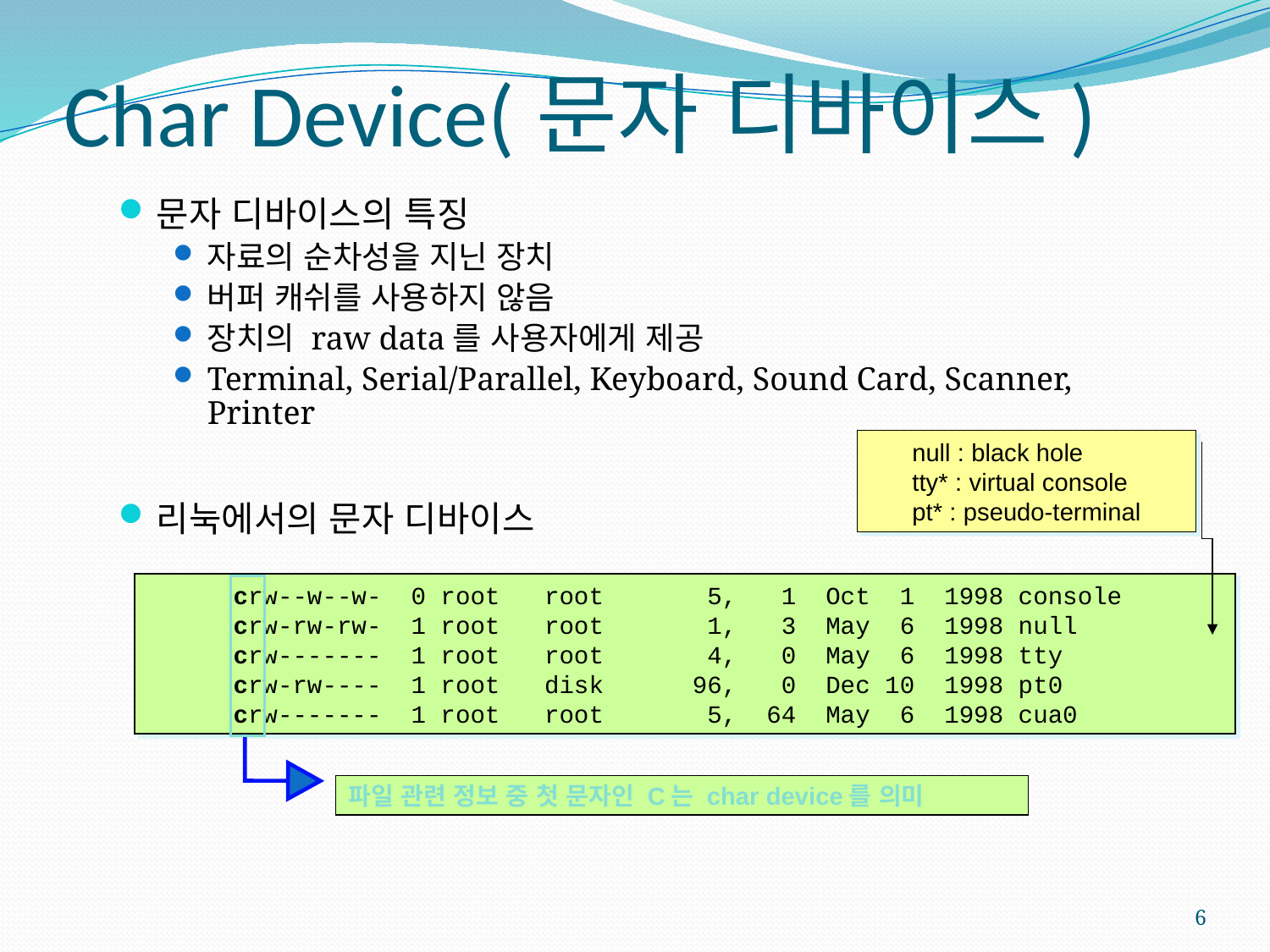

# Char Device(문자 디바이스)
문자 디바이스의 특징
자료의 순차성을 지닌 장치
버퍼 캐쉬를 사용하지 않음
장치의 raw data를 사용자에게 제공
Terminal, Serial/Parallel, Keyboard, Sound Card, Scanner, Printer

리눅에서의 문자 디바이스
null : black hole
tty* : virtual console
pt* : pseudo-terminal
crw--w--w-  0 root   root       5,   1  Oct  1  1998 console
crw-rw-rw-  1 root   root       1,   3  May  6  1998 null
crw-------  1 root   root       4,   0  May  6  1998 tty
crw-rw----  1 root   disk      96,   0  Dec 10  1998 pt0
crw-------  1 root   root       5,  64  May  6  1998 cua0

파일 관련 정보 중 첫 문자인 C는 char device를 의미
6